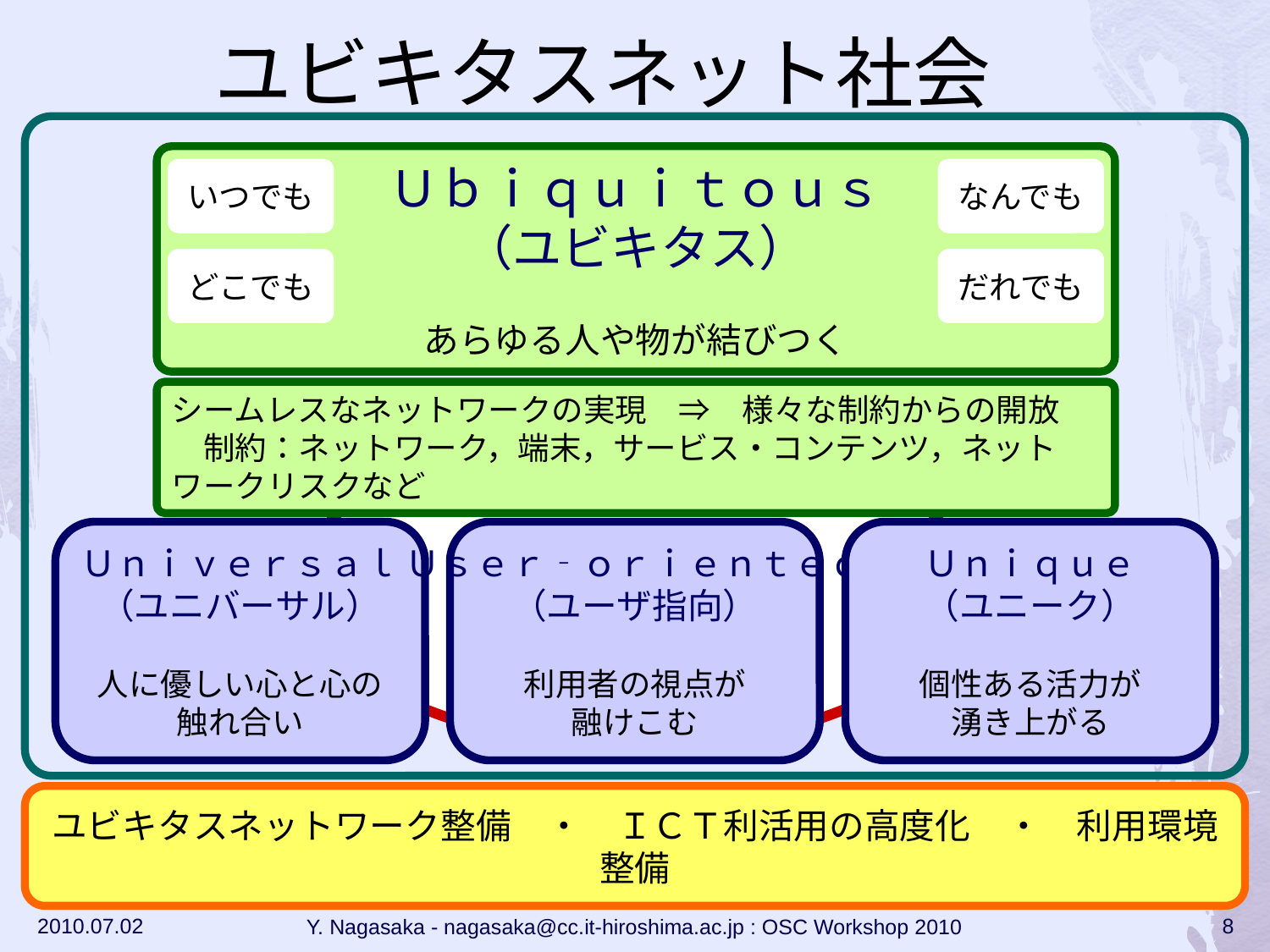

# ユビキタスネット社会

Ｕｂｉｑｕｉｔｏｕｓ
（ユビキタス）

あらゆる人や物が結びつく
いつでも
なんでも
どこでも
だれでも
シームレスなネットワークの実現　⇒　様々な制約からの開放
　制約：ネットワーク，端末，サービス・コンテンツ，ネットワークリスクなど

Ｕｎｉｖｅｒｓａｌ
（ユニバーサル）

人に優しい心と心の
触れ合い
Ｕｓｅｒ‐ｏｒｉｅｎｔｅｄ
（ユーザ指向）

利用者の視点が
融けこむ
Ｕｎｉｑｕｅ
（ユニーク）

個性ある活力が
湧き上がる
ユビキタスネットワーク整備　・　ＩＣＴ利活用の高度化　・　利用環境整備
2010.07.02
Y. Nagasaka - nagasaka@cc.it-hiroshima.ac.jp : OSC Workshop 2010
8